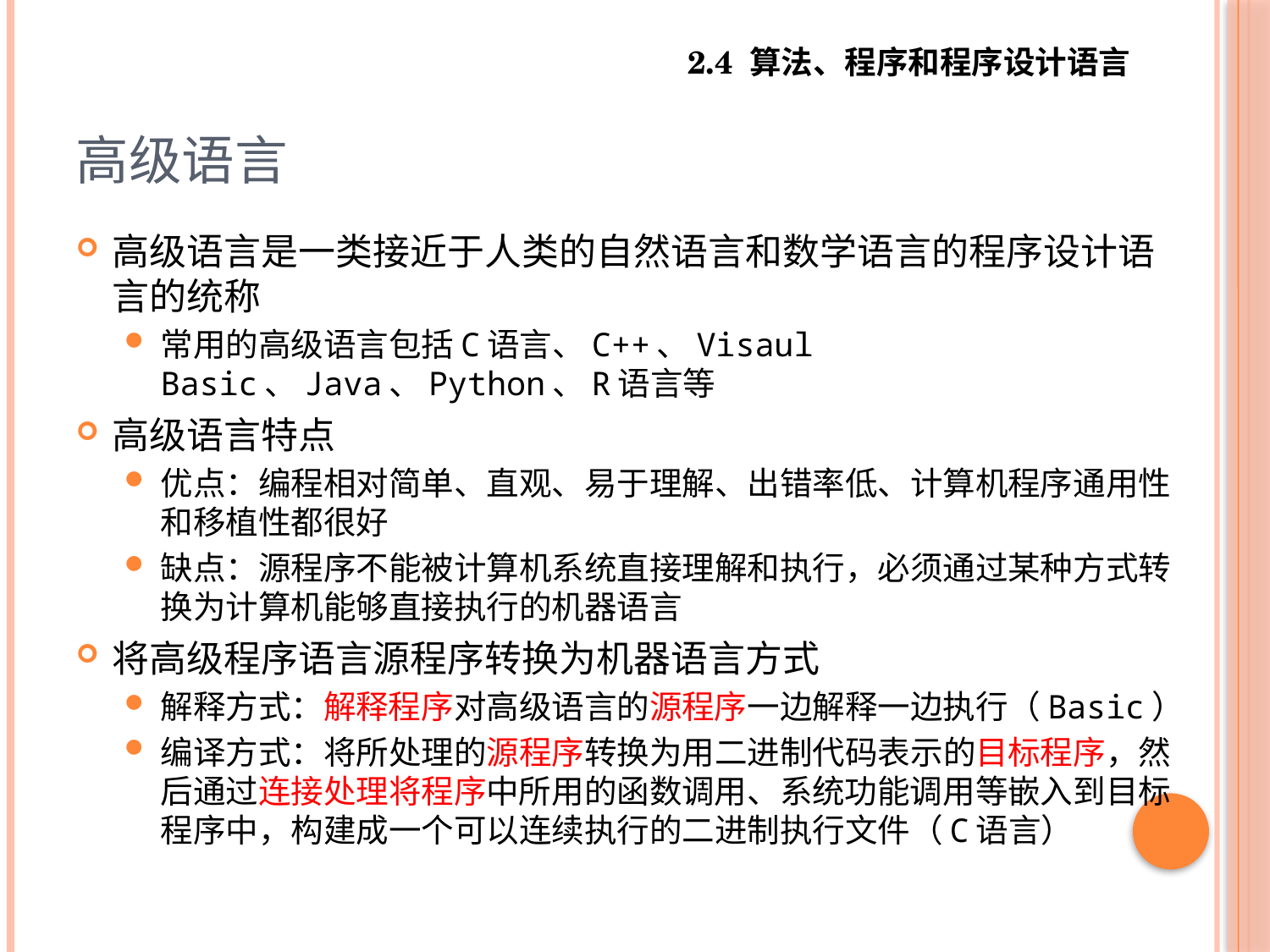

2.4 算法、程序和程序设计语言
# 高级语言
高级语言是一类接近于人类的自然语言和数学语言的程序设计语言的统称
常用的高级语言包括C语言、C++、Visaul Basic、Java、Python、R语言等
高级语言特点
优点：编程相对简单、直观、易于理解、出错率低、计算机程序通用性和移植性都很好
缺点：源程序不能被计算机系统直接理解和执行，必须通过某种方式转换为计算机能够直接执行的机器语言
将高级程序语言源程序转换为机器语言方式
解释方式：解释程序对高级语言的源程序一边解释一边执行（Basic）
编译方式：将所处理的源程序转换为用二进制代码表示的目标程序，然后通过连接处理将程序中所用的函数调用、系统功能调用等嵌入到目标程序中，构建成一个可以连续执行的二进制执行文件（C语言）